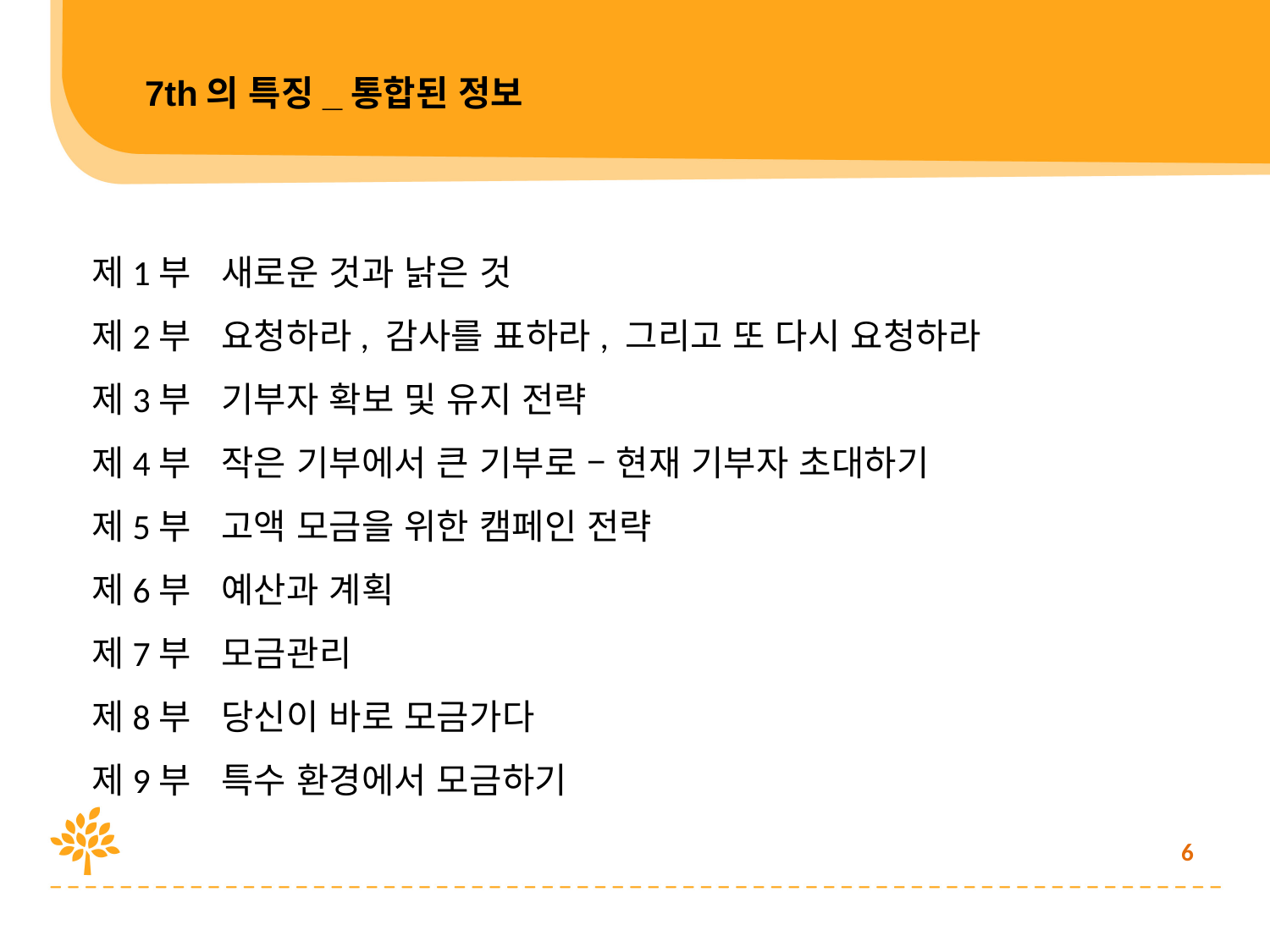

7th의 특징_통합된 정보
제1부   새로운 것과 낡은 것
제2부   요청하라, 감사를 표하라, 그리고 또 다시 요청하라
제3부   기부자 확보 및 유지 전략
제4부   작은 기부에서 큰 기부로 – 현재 기부자 초대하기
제5부   고액 모금을 위한 캠페인 전략
제6부   예산과 계획
제7부   모금관리
제8부   당신이 바로 모금가다
제9부   특수 환경에서 모금하기

6